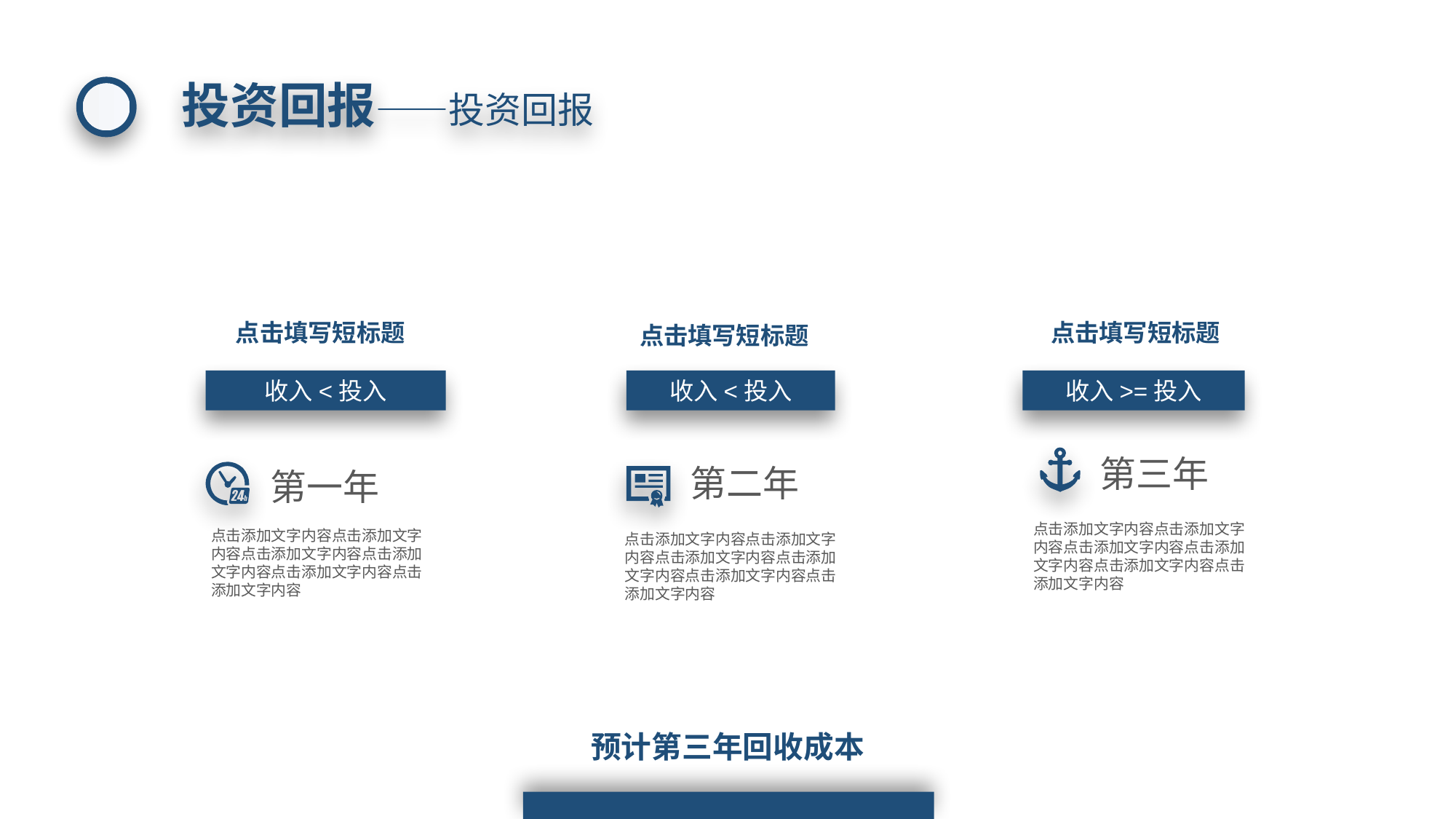

投资回报——投资回报

点击填写短标题
点击填写短标题
点击填写短标题
收入<投入
收入<投入
收入>=投入
第三年

第二年
第一年

点击添加文字内容点击添加文字内容点击添加文字内容点击添加文字内容点击添加文字内容点击添加文字内容
点击添加文字内容点击添加文字内容点击添加文字内容点击添加文字内容点击添加文字内容点击添加文字内容
点击添加文字内容点击添加文字内容点击添加文字内容点击添加文字内容点击添加文字内容点击添加文字内容
预计第三年回收成本